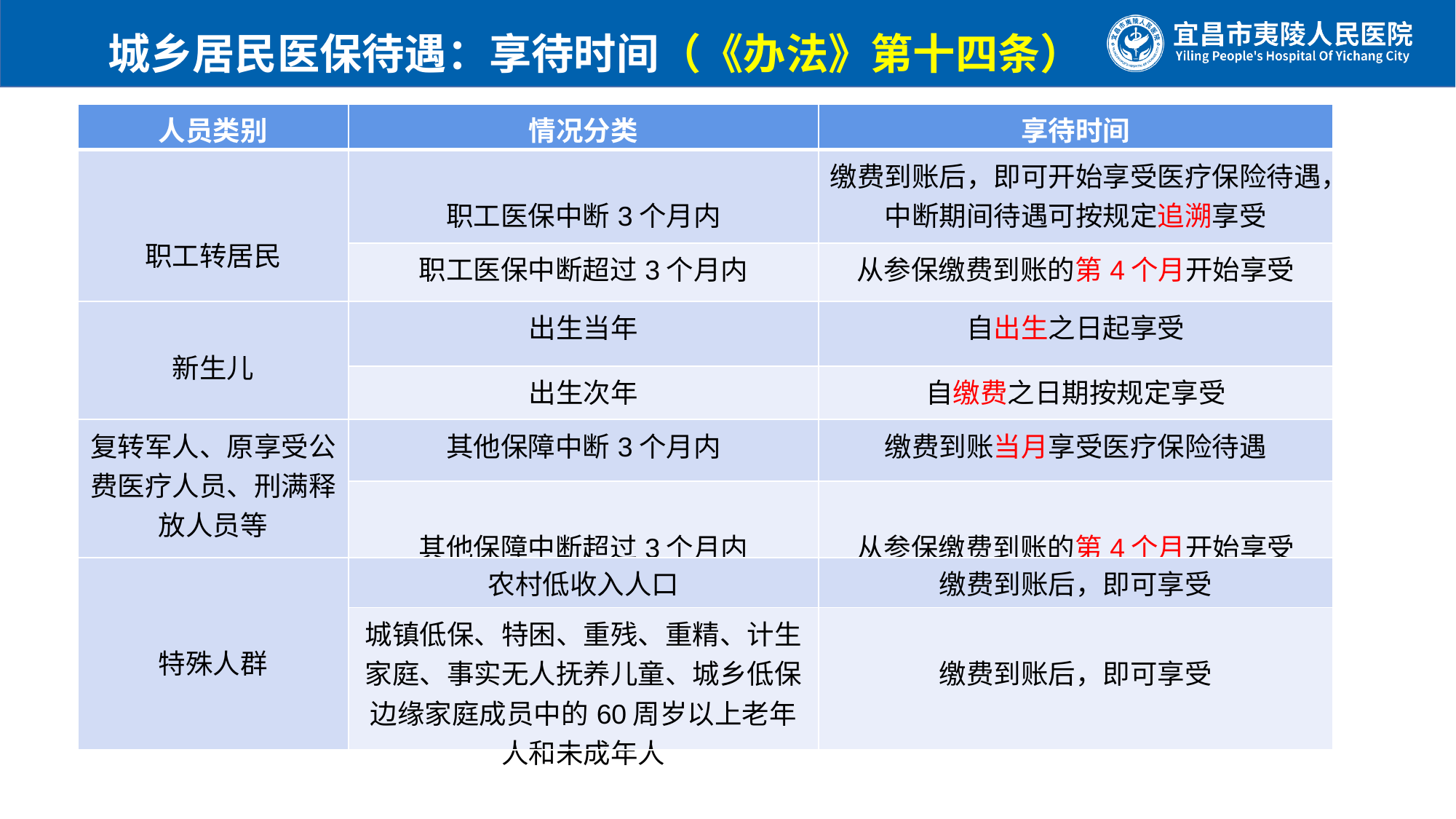

城乡居民医保待遇：享待时间（《办法》第十四条）

| 人员类别 | 情况分类 | 享待时间 |
| --- | --- | --- |
| 职工转居民 | 职工医保中断3个月内 | 缴费到账后，即可开始享受医疗保险待遇，中断期间待遇可按规定追溯享受 |
|  | 职工医保中断超过3个月内 | 从参保缴费到账的第4个月开始享受 |
| 新生儿 | 出生当年 | 自出生之日起享受 |
|  | 出生次年 | 自缴费之日期按规定享受 |
| 复转军人、原享受公费医疗人员、刑满释放人员等 | 其他保障中断3个月内 | 缴费到账当月享受医疗保险待遇 |
|  | 其他保障中断超过3个月内 | 从参保缴费到账的第4个月开始享受 |
| 特殊人群 | 农村低收入人口 | 缴费到账后，即可享受 |
|  | 城镇低保、特困、重残、重精、计生家庭、事实无人抚养儿童、城乡低保边缘家庭成员中的60周岁以上老年人和未成年人 | 缴费到账后，即可享受 |